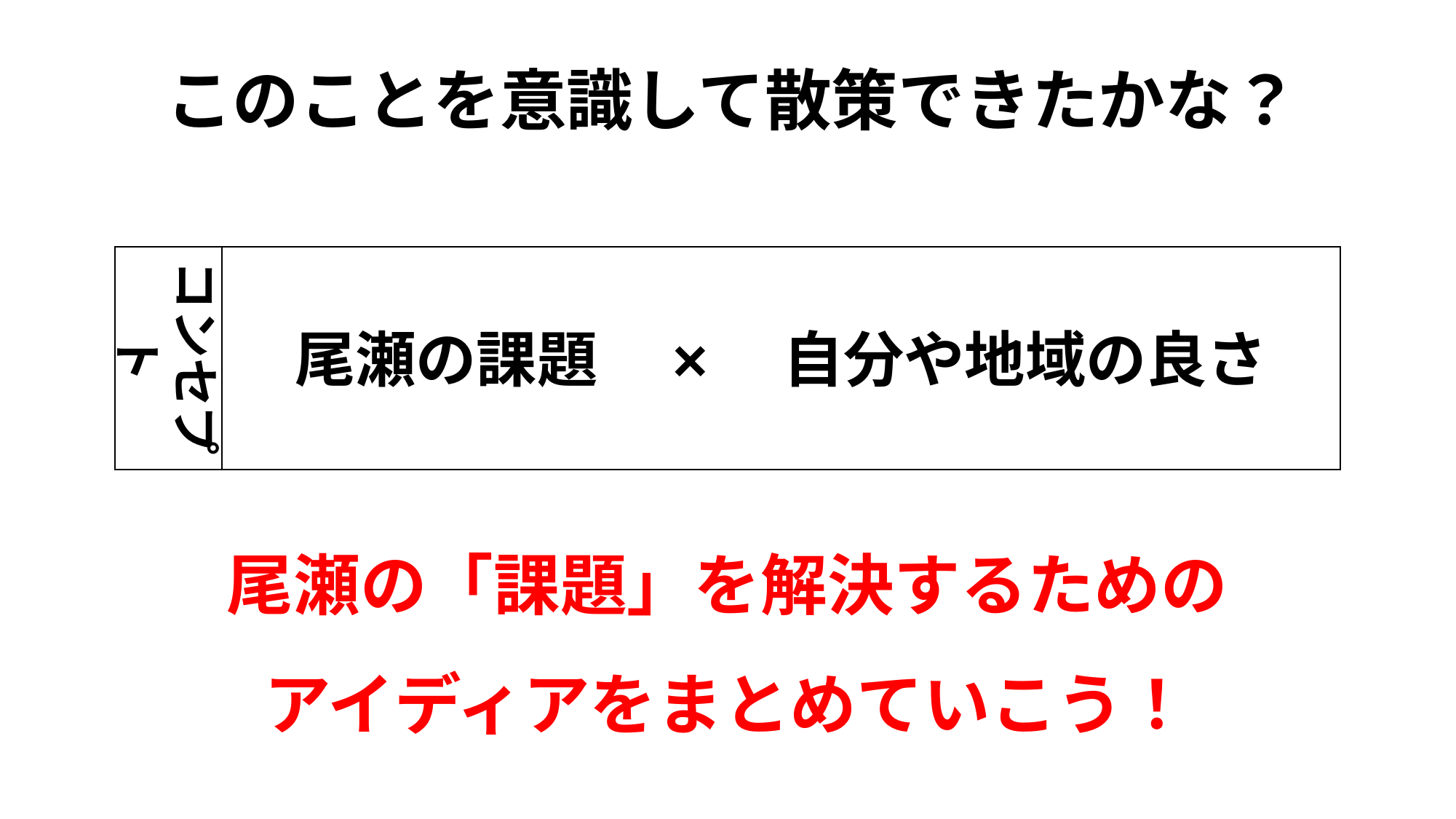

このことを意識して散策できたかな？
コンセプト

尾瀬の課題　×　自分や地域の良さ
尾瀬の「課題」を解決するための
アイディアをまとめていこう！